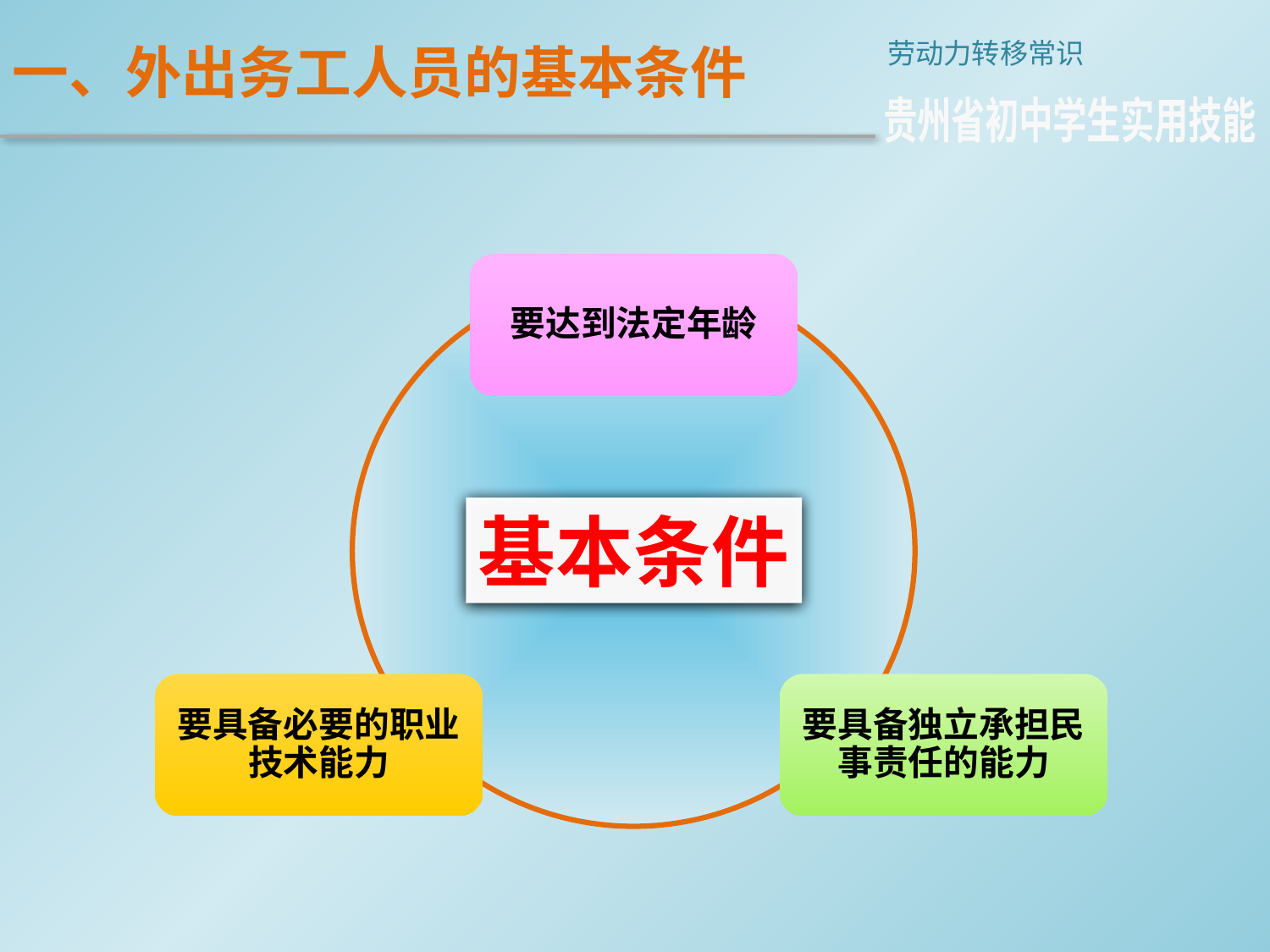

一、外出务工人员的基本条件
劳动力转移常识
贵州省初中学生实用技能
要达到法定年龄

基本条件
要具备必要的职业技术能力
要具备独立承担民事责任的能力